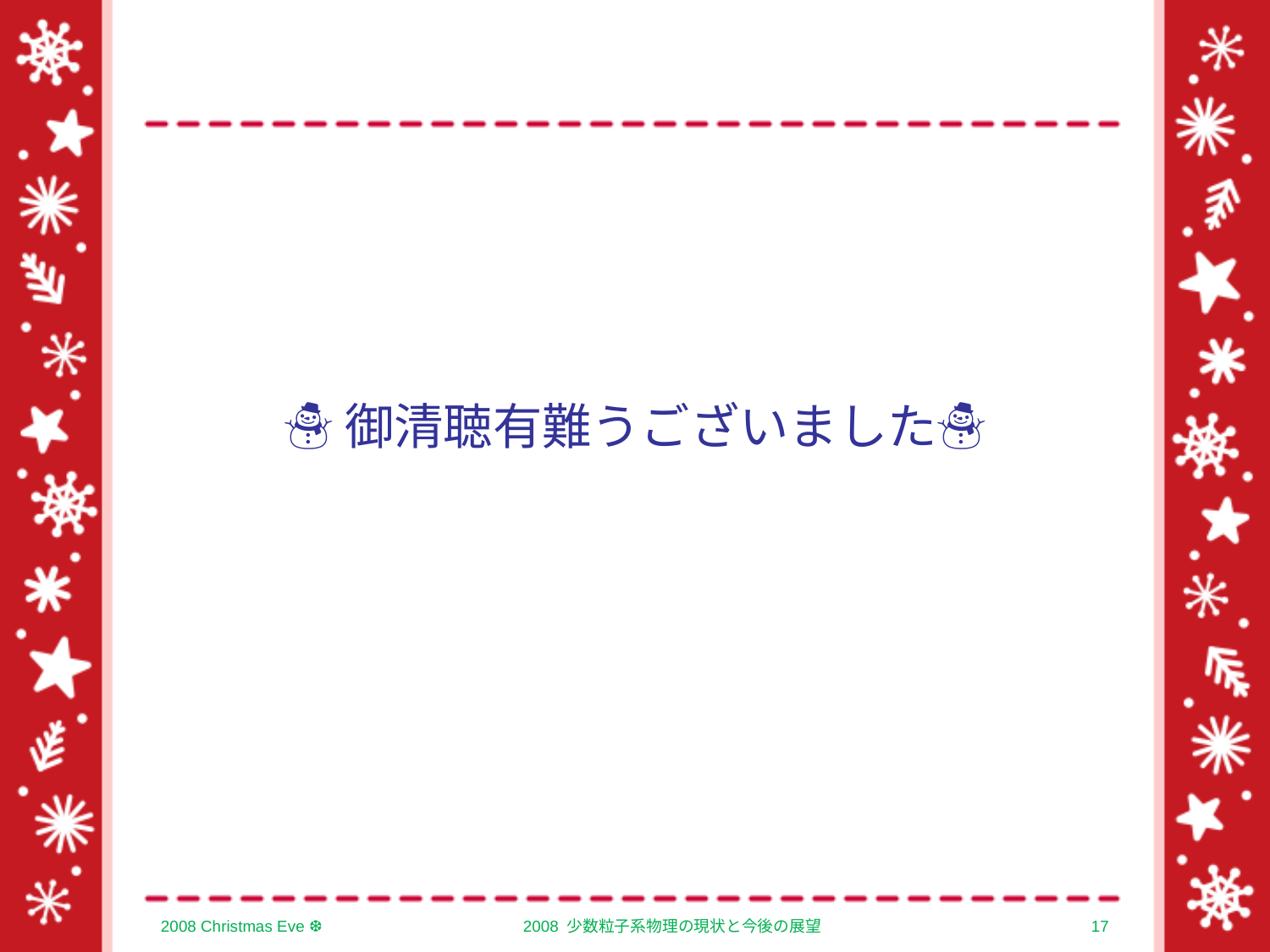

# ☃御清聴有難うございました☃
2008 Christmas Eve ❆
2008 少数粒子系物理の現状と今後の展望
17